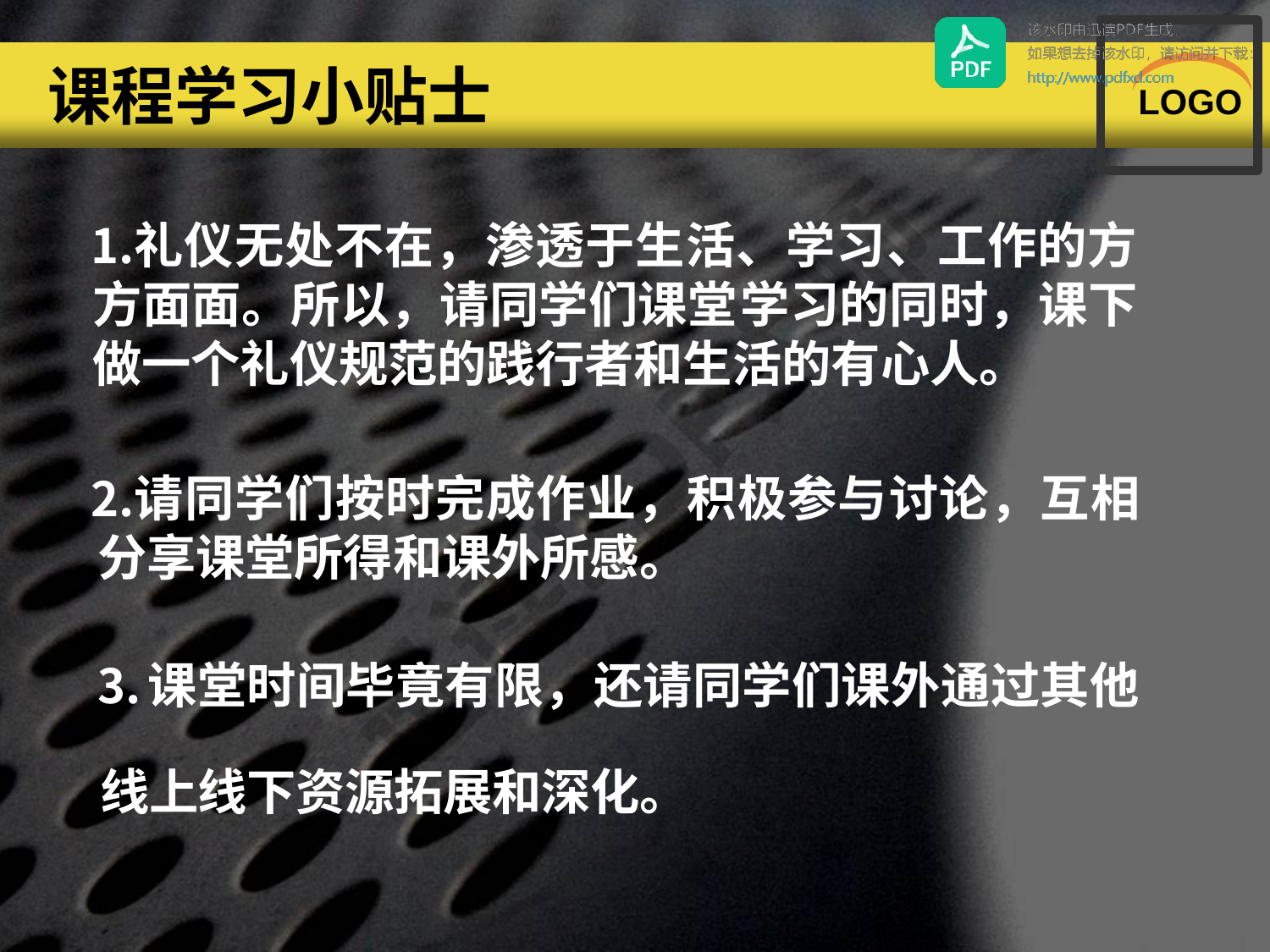

# 课程学习小贴士
LOGO

礼仪无处不在，渗透于生活、学习、工作的方 方面面。所以，请同学们课堂学习的同时，课下 做一个礼仪规范的践行者和生活的有心人。

请同学们按时完成作业，积极参与讨论，互相 分享课堂所得和课外所感。

课堂时间毕竟有限，还请同学们课外通过其他
线上线下资源拓展和深化。